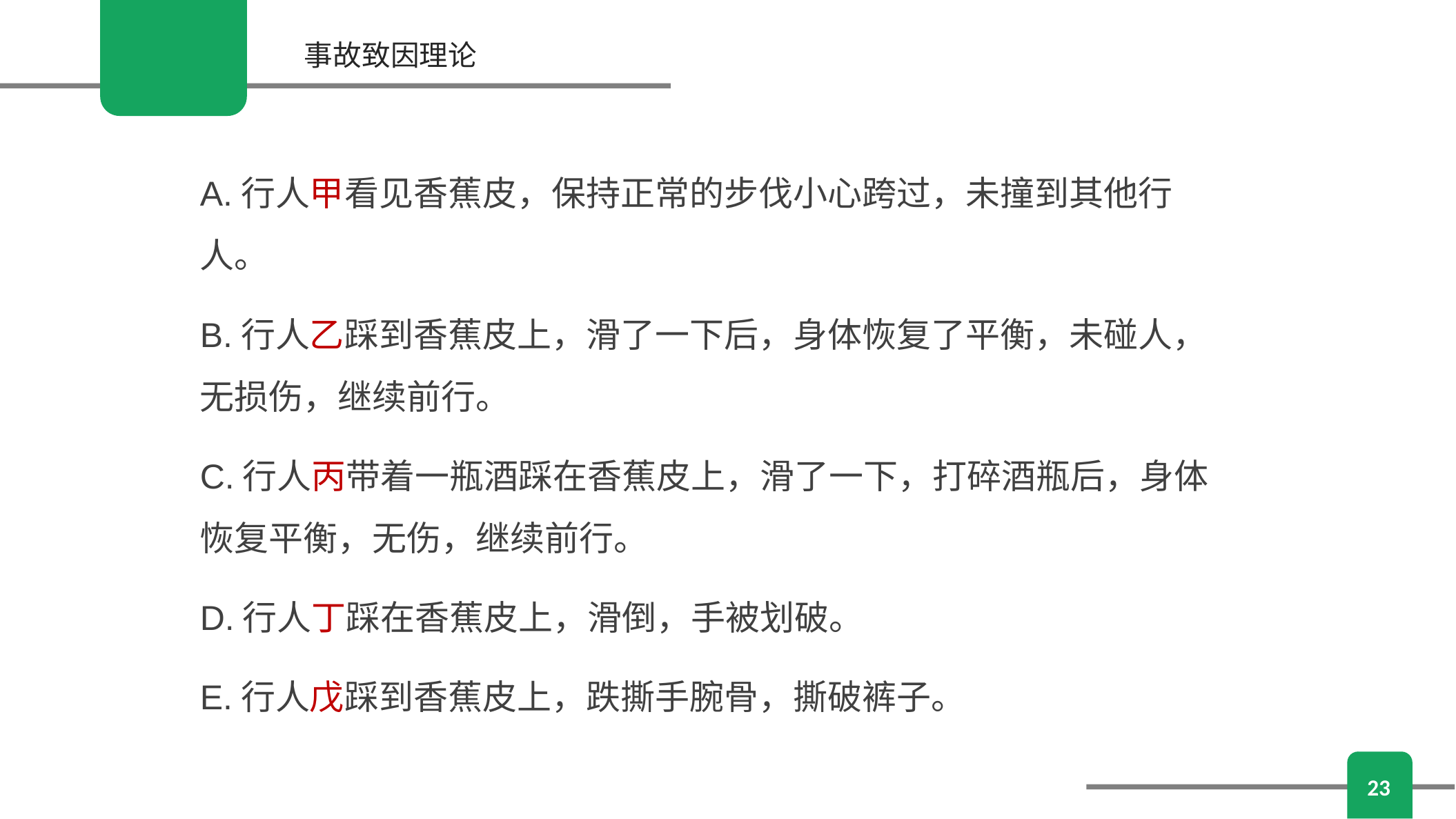

事故致因理论
A.行人甲看见香蕉皮，保持正常的步伐小心跨过，未撞到其他行人。
B.行人乙踩到香蕉皮上，滑了一下后，身体恢复了平衡，未碰人，  无损伤，继续前行。
C.行人丙带着一瓶酒踩在香蕉皮上，滑了一下，打碎酒瓶后，身体 恢复平衡，无伤，继续前行。
D.行人丁踩在香蕉皮上，滑倒，手被划破。
E.行人戊踩到香蕉皮上，跌撕手腕骨，撕破裤子。
23